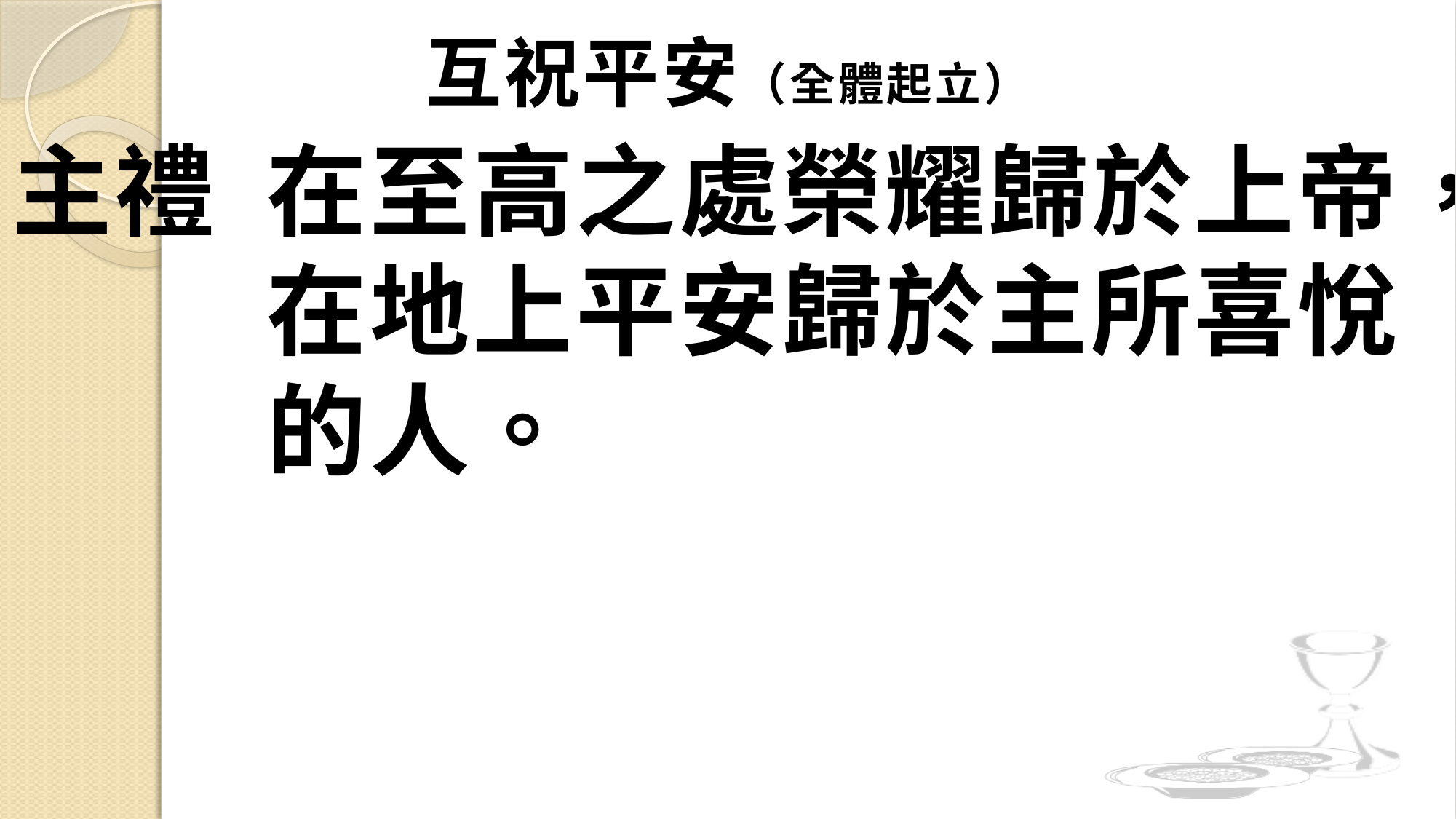

互祝平安（全體起立）
主禮
在至高之處榮耀歸於上帝，
在地上平安歸於主所喜悅
的人。